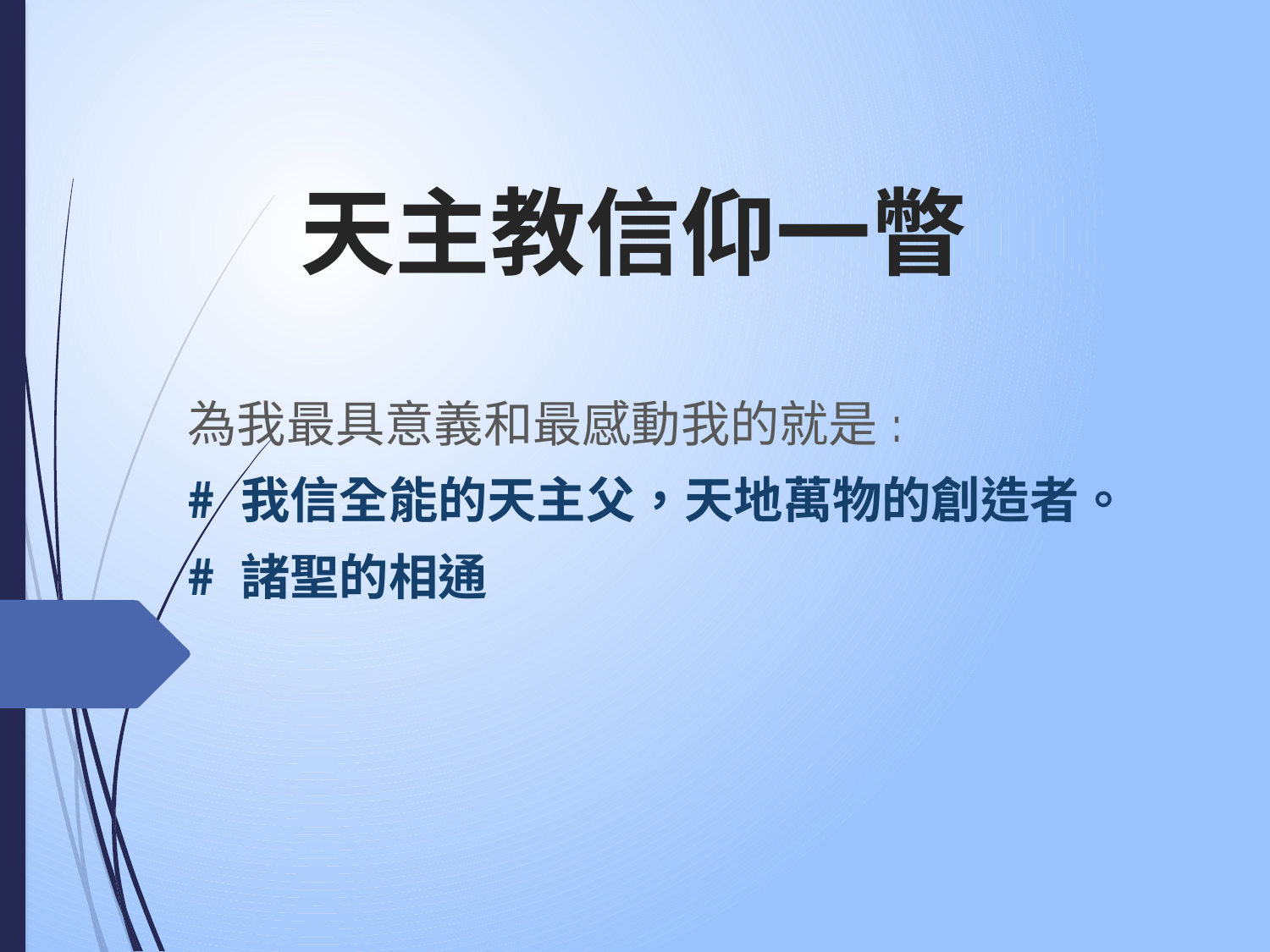

# 天主教信仰一瞥
為我最具意義和最感動我的就是:
# 我信全能的天主父，天地萬物的創造者。
# 諸聖的相通